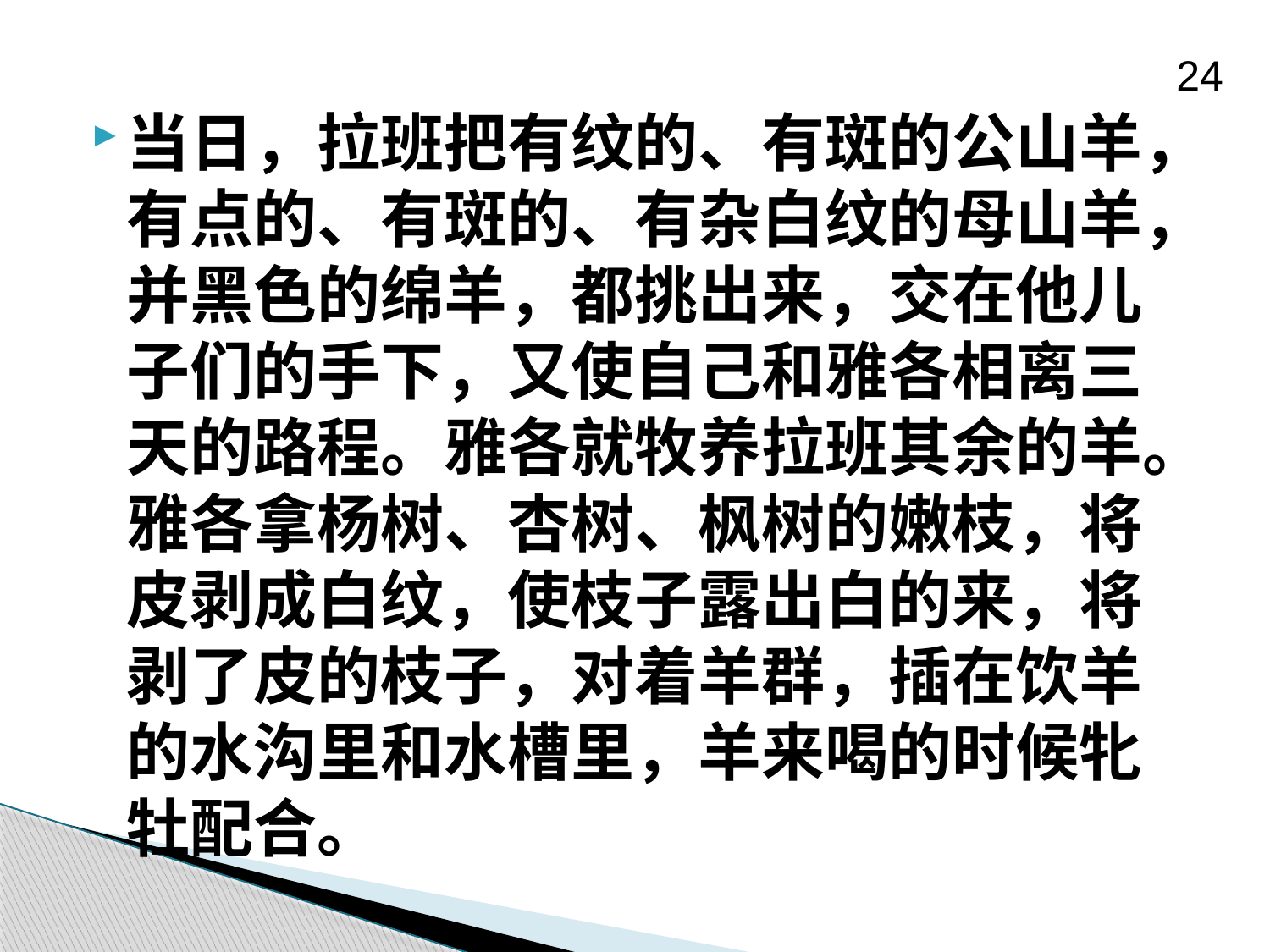

24
当日，拉班把有纹的、有斑的公山羊，有点的、有斑的、有杂白纹的母山羊，并黑色的绵羊，都挑出来，交在他儿子们的手下，又使自己和雅各相离三天的路程。雅各就牧养拉班其余的羊。雅各拿杨树、杏树、枫树的嫩枝，将皮剥成白纹，使枝子露出白的来，将剥了皮的枝子，对着羊群，插在饮羊的水沟里和水槽里，羊来喝的时候牝牡配合。